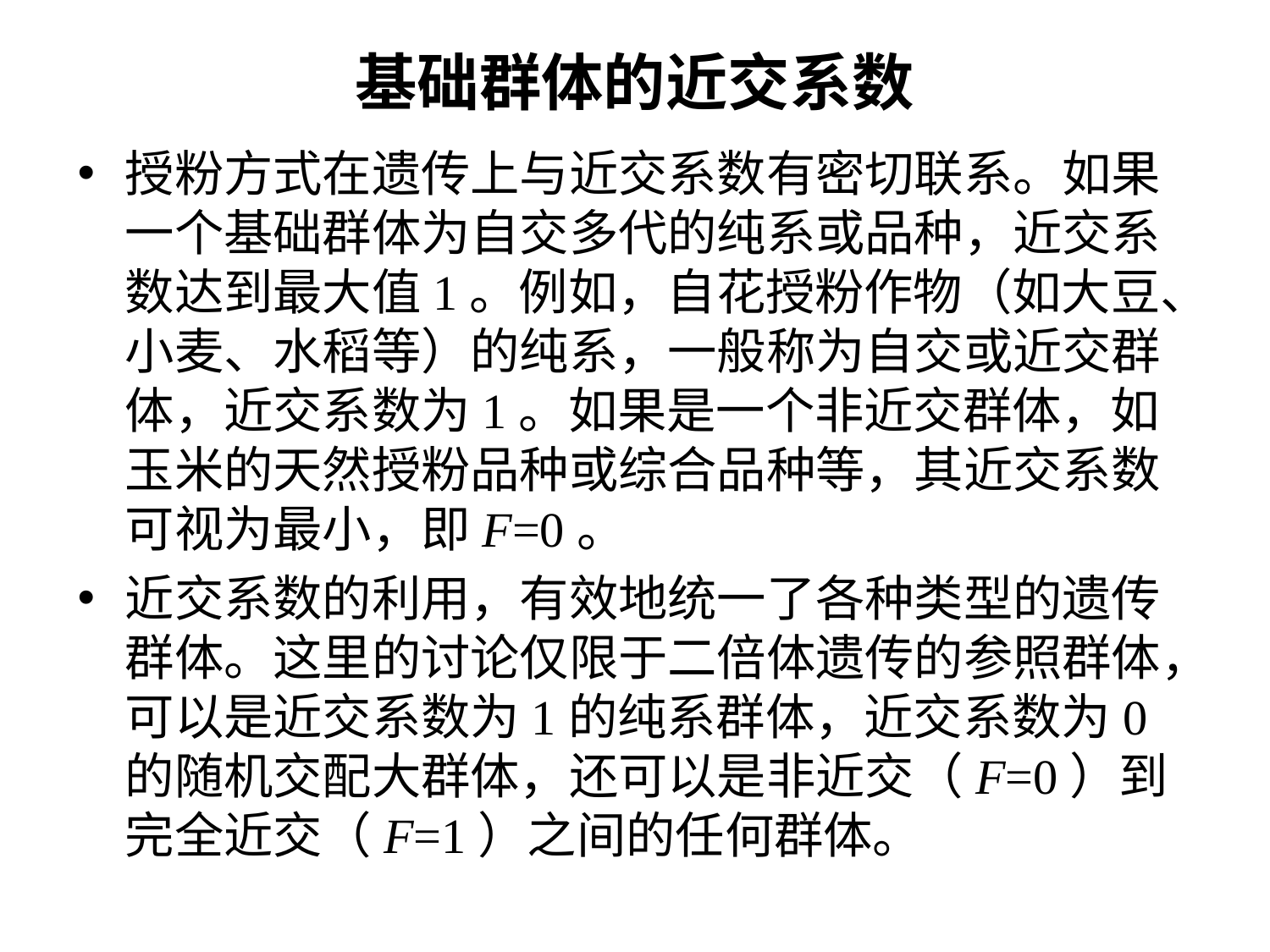

# 基础群体的近交系数
授粉方式在遗传上与近交系数有密切联系。如果一个基础群体为自交多代的纯系或品种，近交系数达到最大值1。例如，自花授粉作物（如大豆、小麦、水稻等）的纯系，一般称为自交或近交群体，近交系数为1。如果是一个非近交群体，如玉米的天然授粉品种或综合品种等，其近交系数可视为最小，即F=0。
近交系数的利用，有效地统一了各种类型的遗传群体。这里的讨论仅限于二倍体遗传的参照群体，可以是近交系数为1的纯系群体，近交系数为0的随机交配大群体，还可以是非近交（F=0）到完全近交（F=1）之间的任何群体。